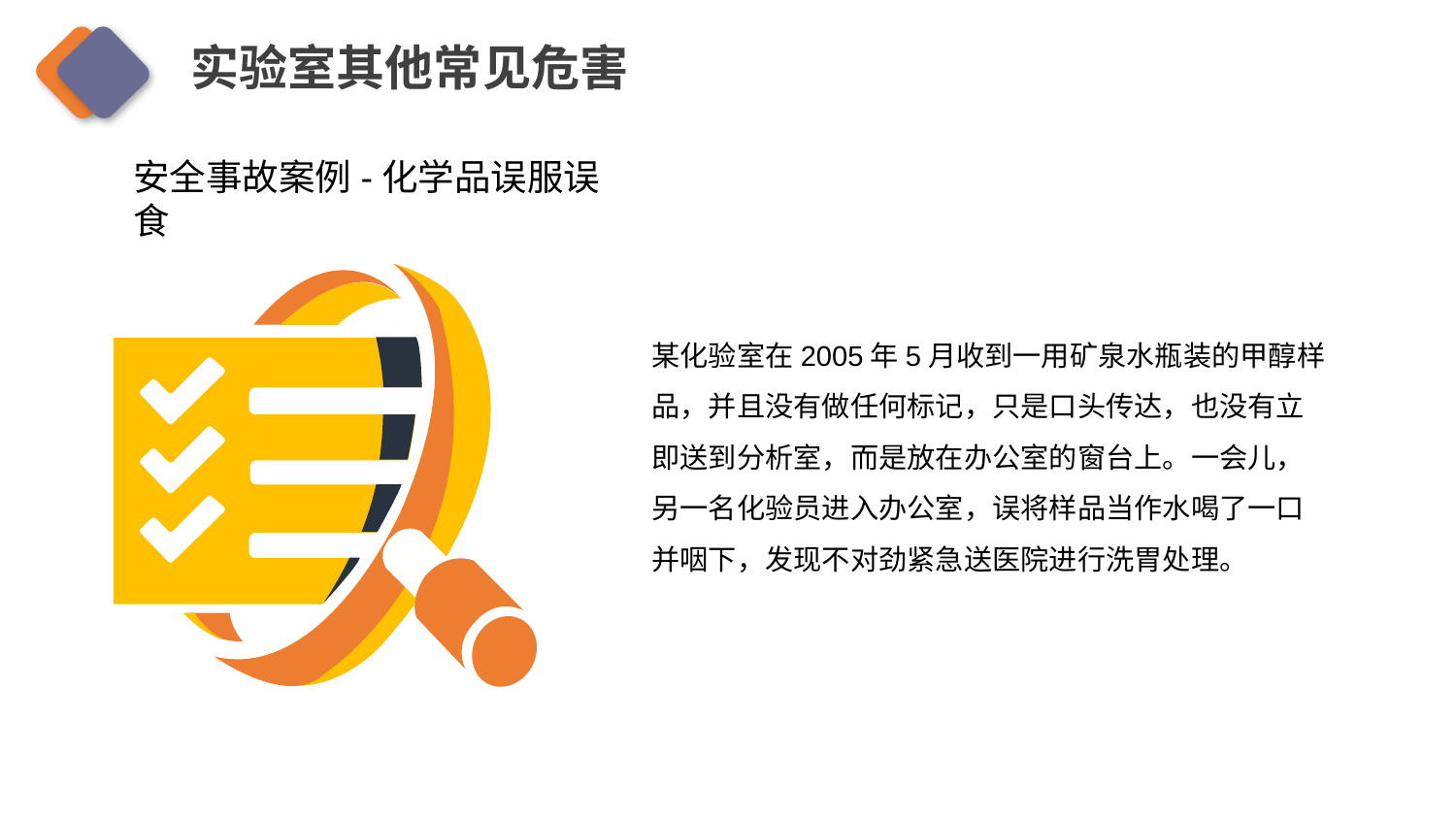

实验室其他常见危害
安全事故案例-化学品误服误食

某化验室在2005年5月收到一用矿泉水瓶装的甲醇样品，并且没有做任何标记，只是口头传达，也没有立即送到分析室，而是放在办公室的窗台上。一会儿，另一名化验员进入办公室，误将样品当作水喝了一口并咽下，发现不对劲紧急送医院进行洗胃处理。